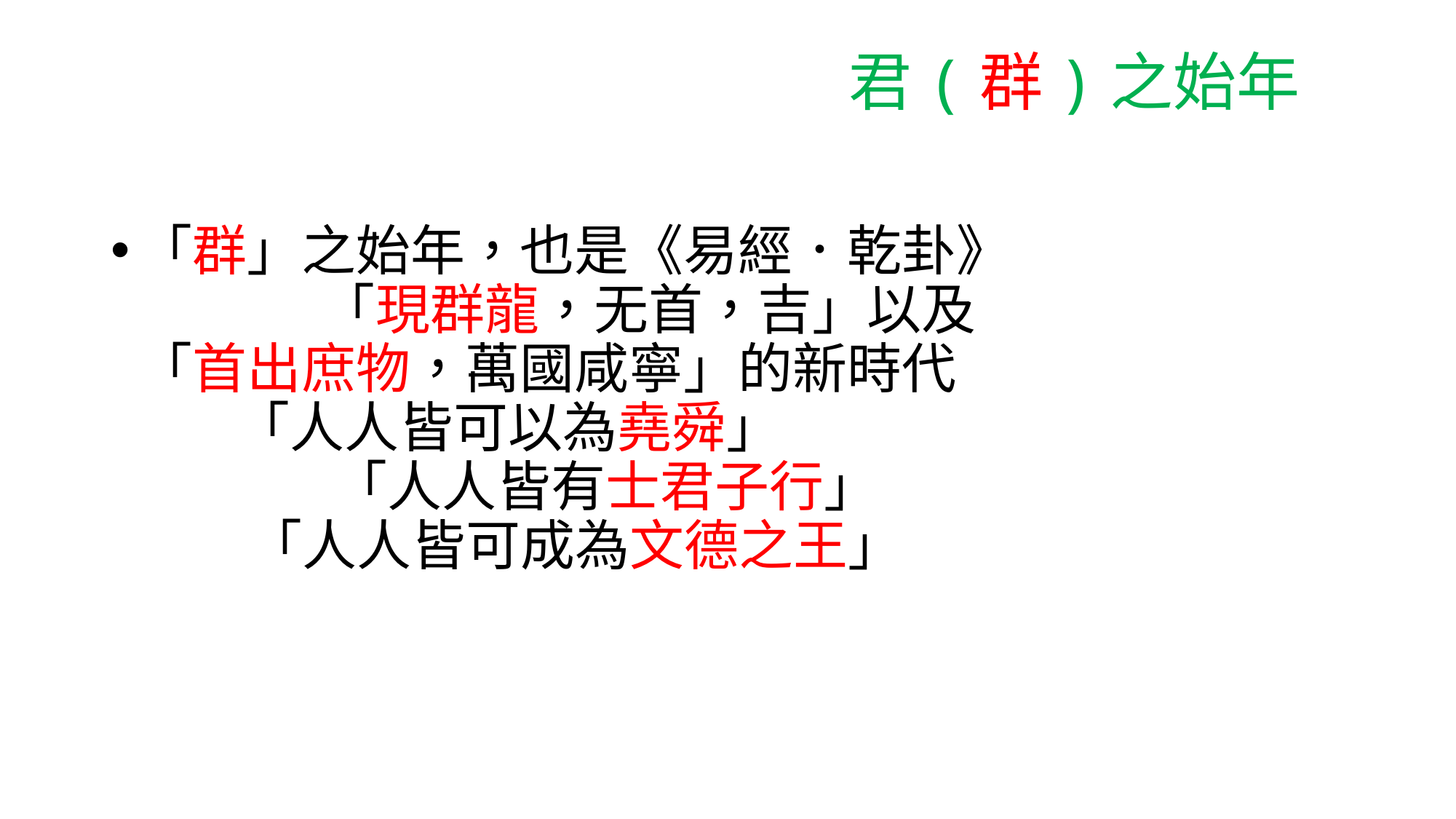

# 君(群)之始年
「群」之始年，也是《易經．乾卦》                                           「現群龍，无首，吉」以及                             「首出庶物，萬國咸寧」的新時代                                        「人人皆可以為堯舜」                                                               「人人皆有士君子行」                                                「人人皆可成為文德之王」